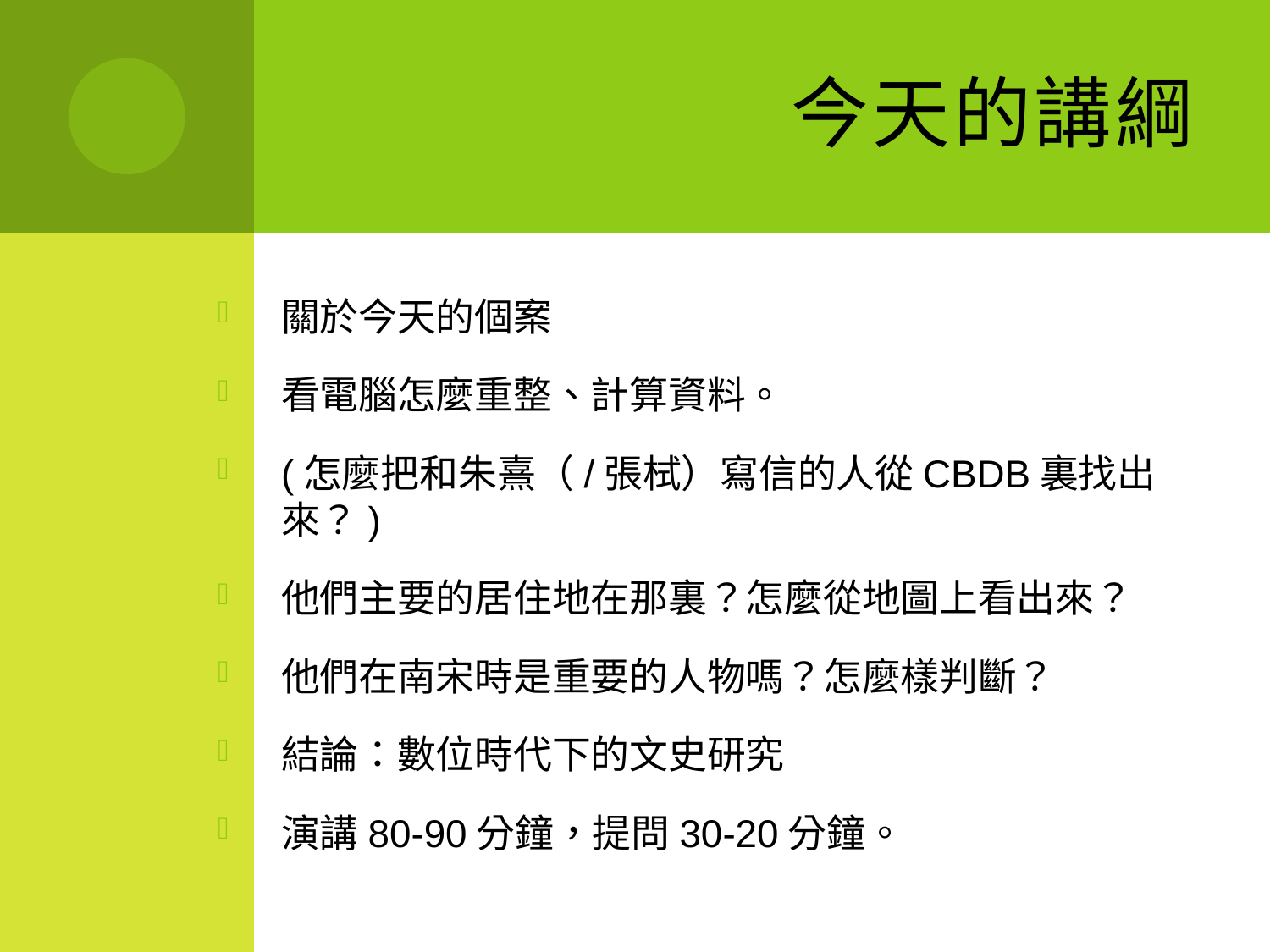

# 今天的講綱
關於今天的個案
看電腦怎麼重整、計算資料。
(怎麼把和朱熹（/張栻）寫信的人從CBDB裏找出來？)
他們主要的居住地在那裏？怎麼從地圖上看出來？
他們在南宋時是重要的人物嗎？怎麼樣判斷？
結論：數位時代下的文史研究
演講80-90分鐘，提問30-20分鐘。